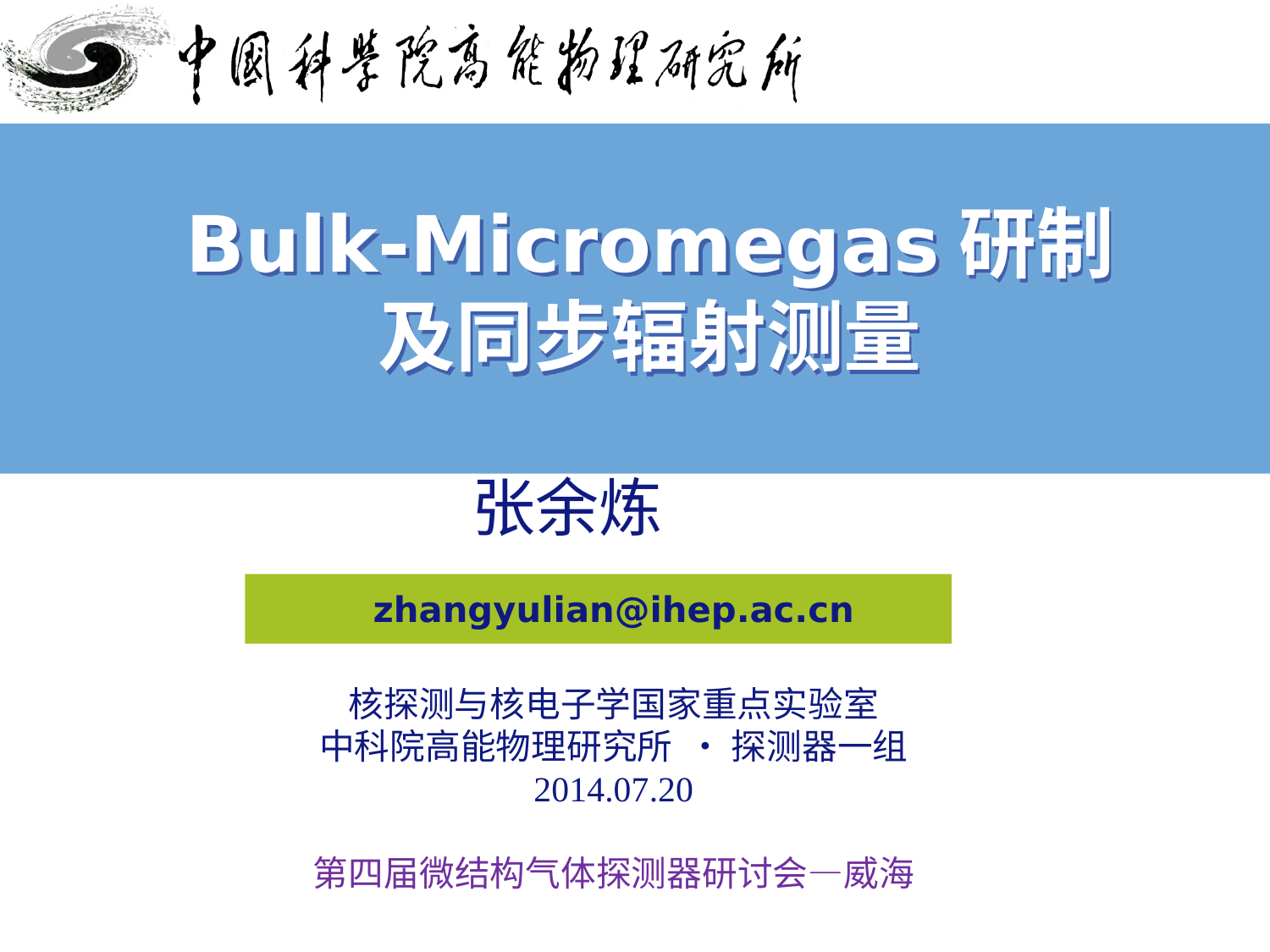

# Bulk-Micromegas研制及同步辐射测量
张余炼
zhangyulian@ihep.ac.cn
核探测与核电子学国家重点实验室
中科院高能物理研究所  • 探测器一组
2014.07.20

第四届微结构气体探测器研讨会—威海